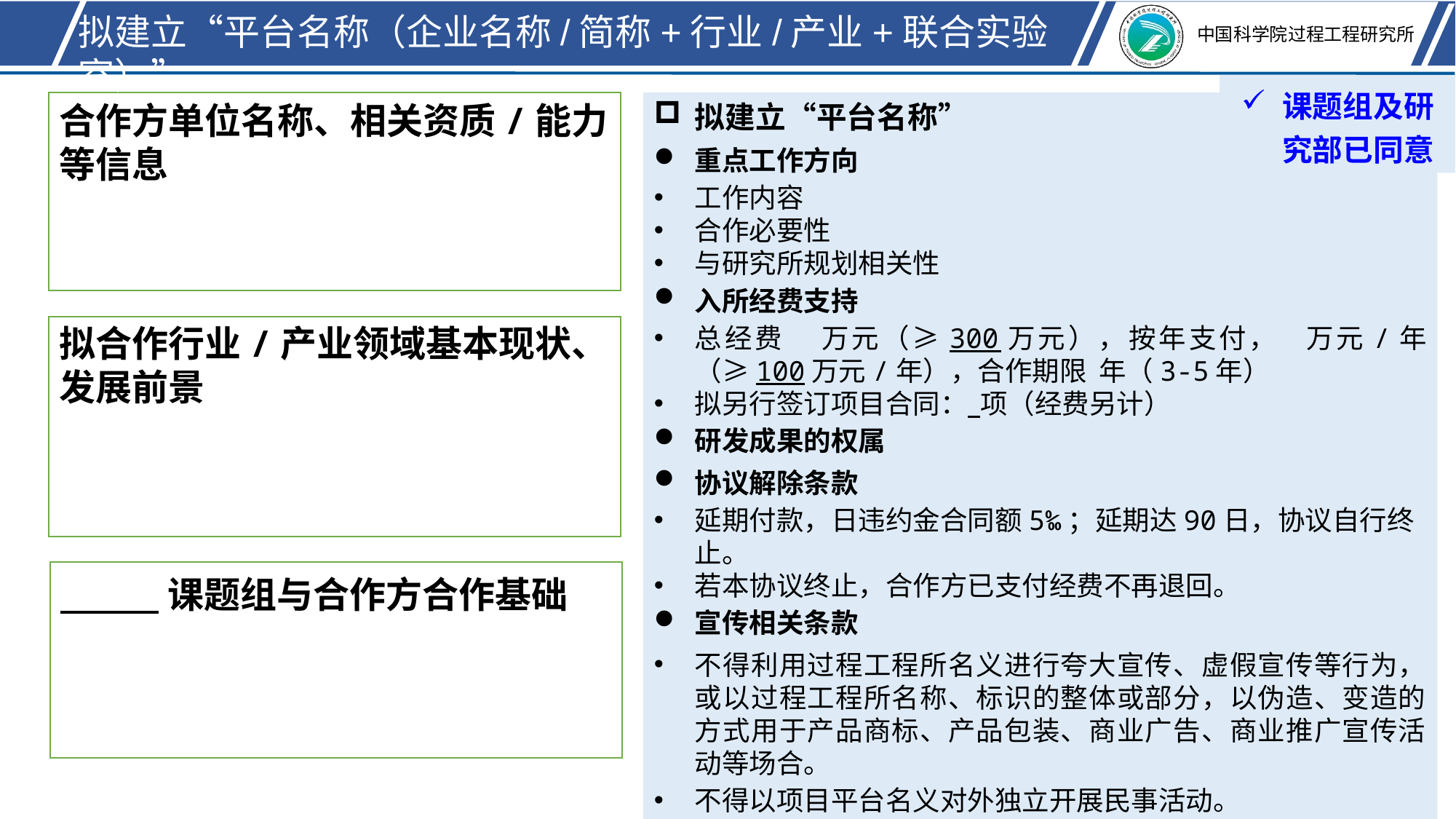

拟建立“平台名称（企业名称/简称+行业/产业+联合实验室）”
课题组及研究部已同意

合作方单位名称、相关资质/能力等信息
拟建立“平台名称”
重点工作方向
工作内容
合作必要性
与研究所规划相关性
入所经费支持
总经费    万元（≥300万元），按年支付，   万元/年（≥100万元/年），合作期限  年（3-5年）
拟另行签订项目合同：  项（经费另计）
研发成果的权属
协议解除条款
延期付款，日违约金合同额5‰；延期达90日，协议自行终止。
若本协议终止，合作方已支付经费不再退回。
宣传相关条款
不得利用过程工程所名义进行夸大宣传、虚假宣传等行为，或以过程工程所名称、标识的整体或部分，以伪造、变造的方式用于产品商标、产品包装、商业广告、商业推广宣传活动等场合。
不得以项目平台名义对外独立开展民事活动。
拟合作行业/产业领域基本现状、发展前景

            课题组与合作方合作基础